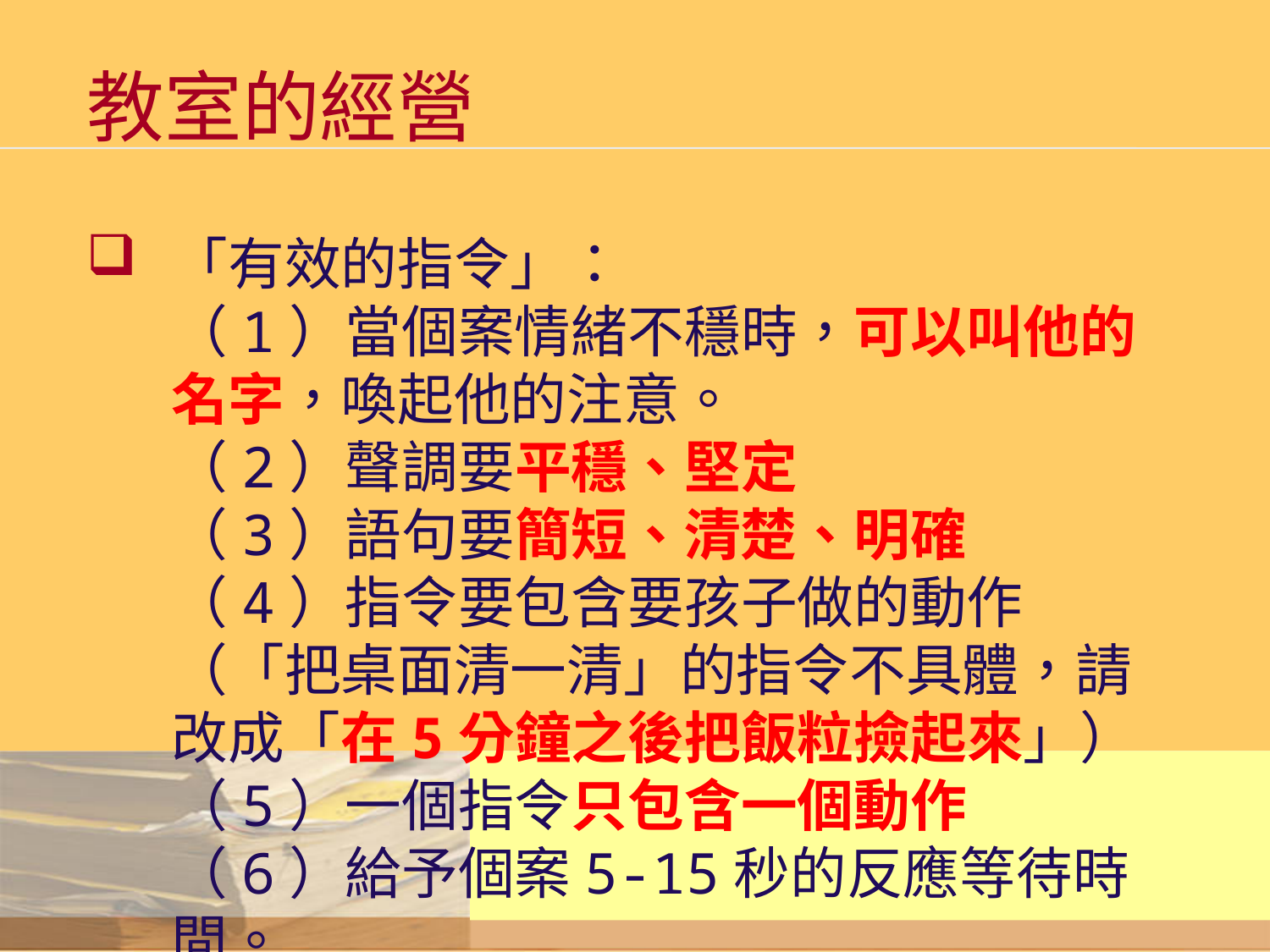

# 教室的經營
「有效的指令」：
（1）當個案情緒不穩時，可以叫他的名字，喚起他的注意。
（2）聲調要平穩、堅定
（3）語句要簡短、清楚、明確
（4）指令要包含要孩子做的動作（「把桌面清一清」的指令不具體，請改成「在5分鐘之後把飯粒撿起來」）
（5）一個指令只包含一個動作
（6）給予個案5-15秒的反應等待時間。